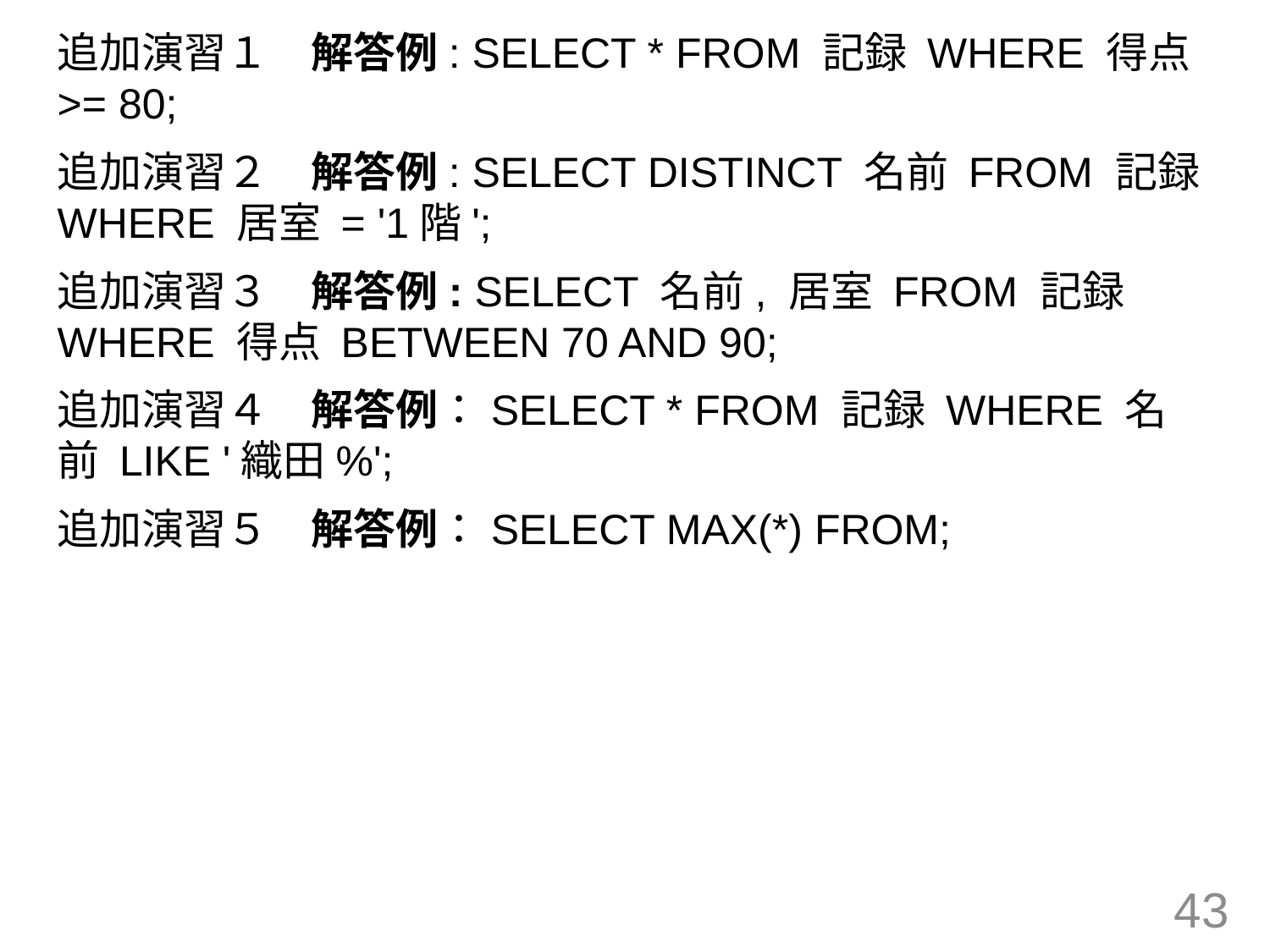

追加演習１　解答例: SELECT * FROM 記録 WHERE 得点 >= 80;
追加演習２　解答例: SELECT DISTINCT 名前 FROM 記録 WHERE 居室 = '1階';
追加演習３　解答例: SELECT 名前, 居室 FROM 記録 WHERE 得点 BETWEEN 70 AND 90;
追加演習４　解答例：SELECT * FROM 記録 WHERE 名前 LIKE '織田%';
追加演習５　解答例：SELECT MAX(*) FROM;

43